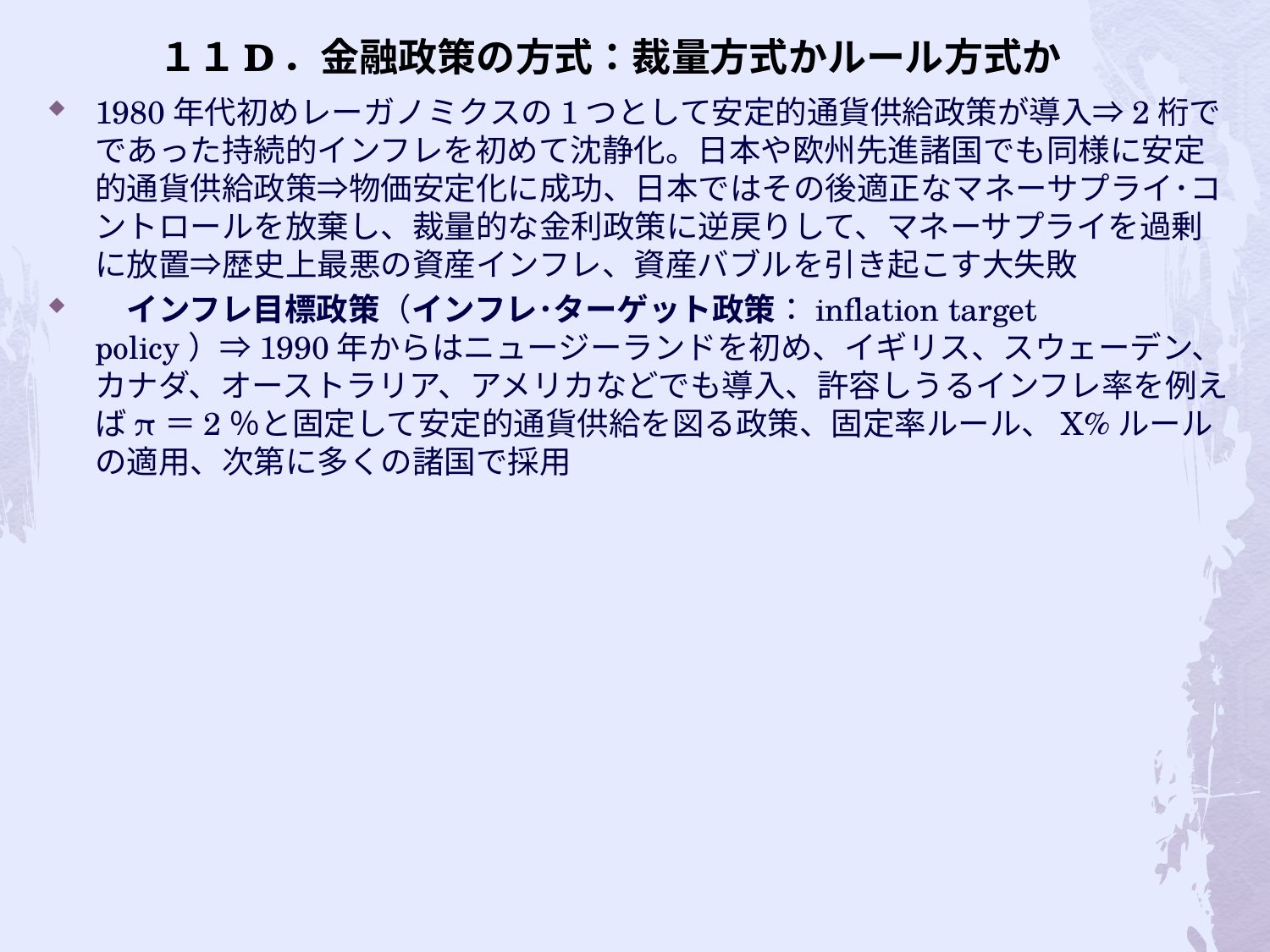

# １１D．金融政策の方式：裁量方式かルール方式か
1980年代初めレーガノミクスの1つとして安定的通貨供給政策が導入⇒2桁でであった持続的インフレを初めて沈静化。日本や欧州先進諸国でも同様に安定的通貨供給政策⇒物価安定化に成功、日本ではその後適正なマネーサプライ･コントロールを放棄し、裁量的な金利政策に逆戻りして、マネーサプライを過剰に放置⇒歴史上最悪の資産インフレ、資産バブルを引き起こす大失敗
　インフレ目標政策（インフレ･ターゲット政策：inflation target policy）⇒1990年からはニュージーランドを初め、イギリス、スウェーデン、カナダ、オーストラリア、アメリカなどでも導入、許容しうるインフレ率を例えばπ＝2％と固定して安定的通貨供給を図る政策、固定率ルール、X%ルールの適用、次第に多くの諸国で採用